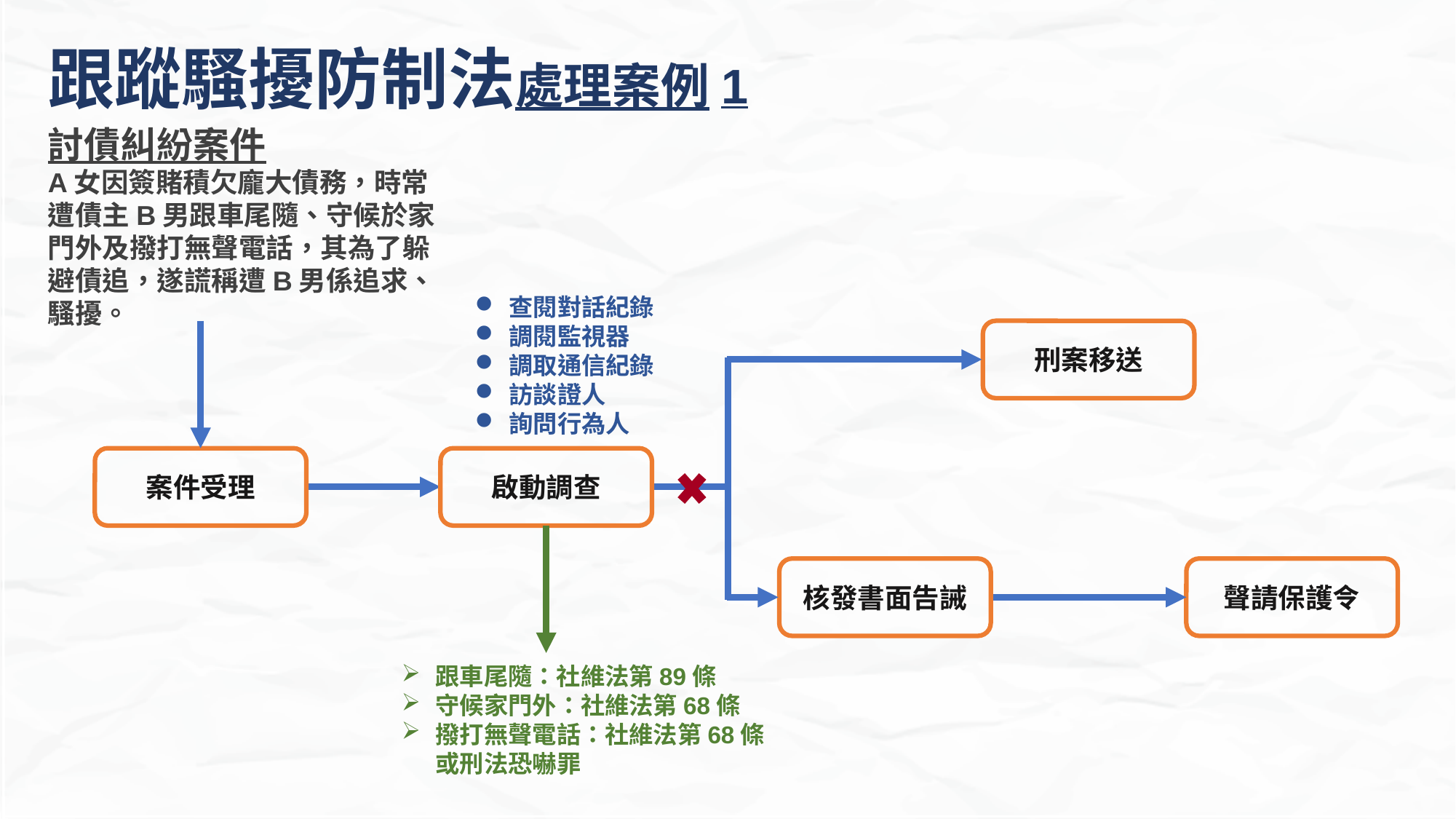

跟蹤騷擾防制法處理案例1
討債糾紛案件
A女因簽賭積欠龐大債務，時常遭債主B男跟車尾隨、守候於家門外及撥打無聲電話，其為了躲避債追，遂謊稱遭B男係追求、騷擾。
查閱對話紀錄
調閱監視器
調取通信紀錄
訪談證人
詢問行為人
刑案移送
案件受理
啟動調查
核發書面告誡
聲請保護令

跟車尾隨：社維法第89條
守候家門外：社維法第68條
撥打無聲電話：社維法第68條或刑法恐嚇罪